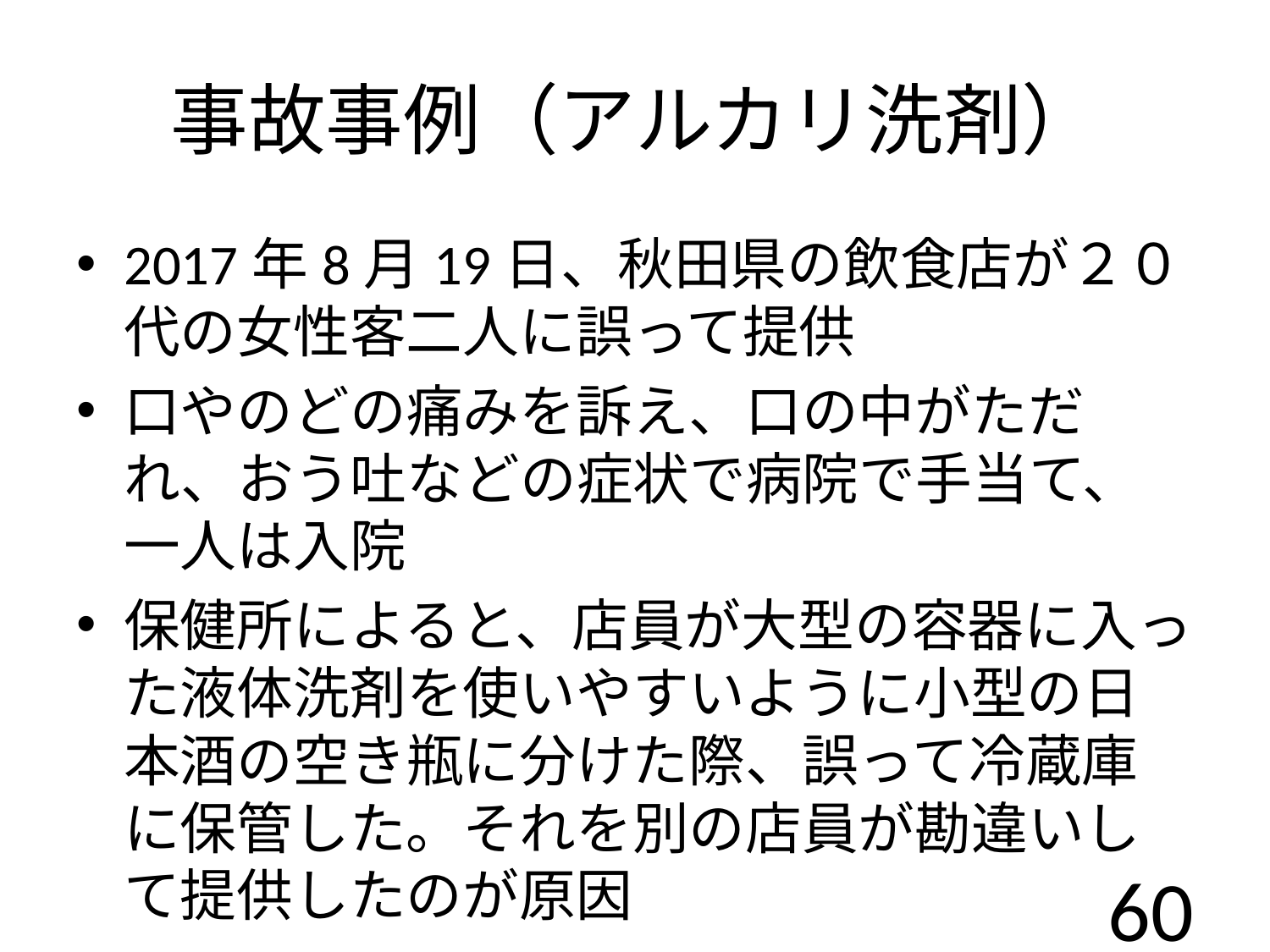

# 事故事例（アルカリ洗剤）
2017年8月19日、秋田県の飲食店が２０代の女性客二人に誤って提供
口やのどの痛みを訴え、口の中がただれ、おう吐などの症状で病院で手当て、一人は入院
保健所によると、店員が大型の容器に入った液体洗剤を使いやすいように小型の日本酒の空き瓶に分けた際、誤って冷蔵庫に保管した。それを別の店員が勘違いして提供したのが原因

60